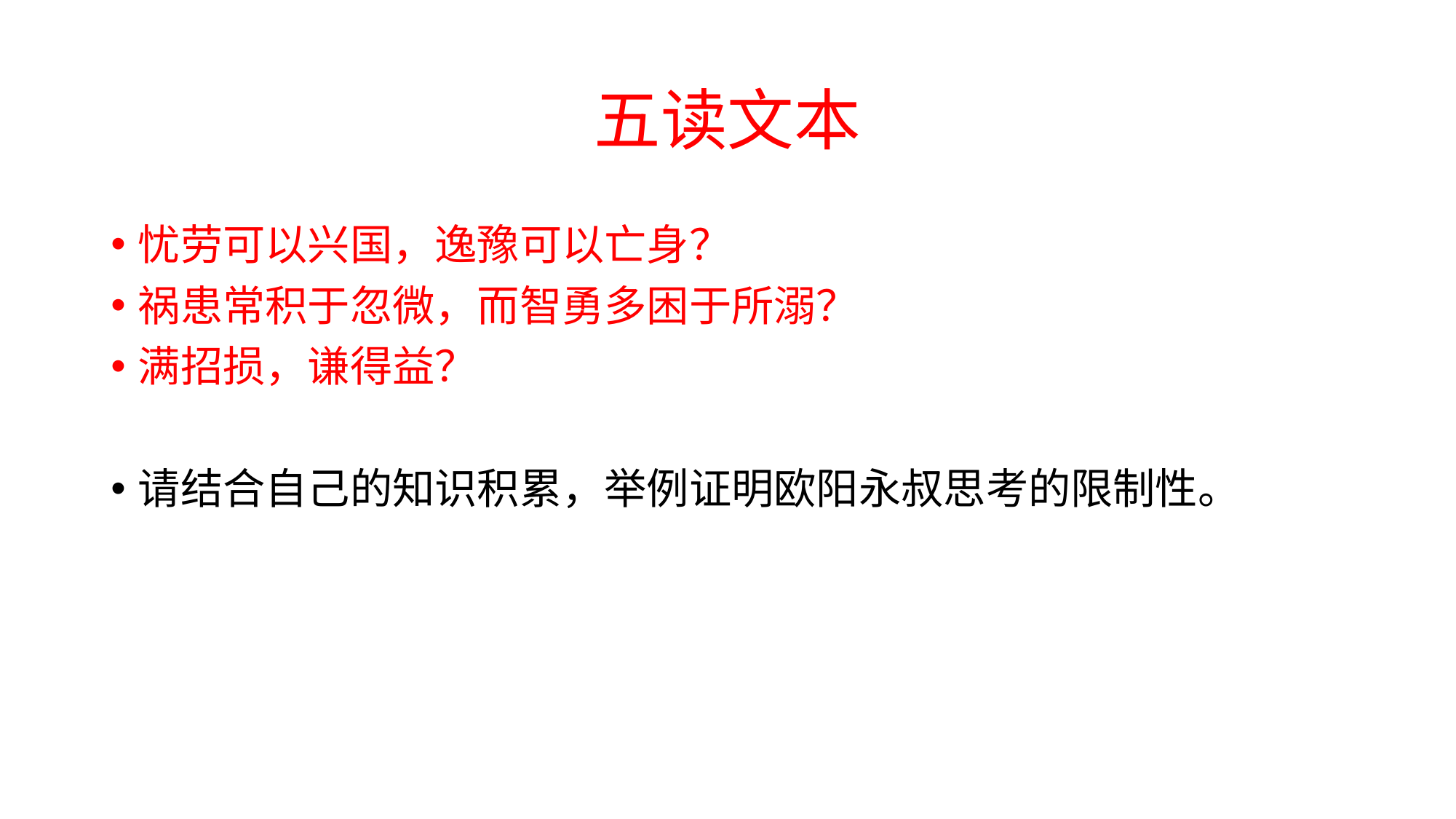

# 五读文本
忧劳可以兴国，逸豫可以亡身？
祸患常积于忽微，而智勇多困于所溺？
满招损，谦得益？

请结合自己的知识积累，举例证明欧阳永叔思考的限制性。